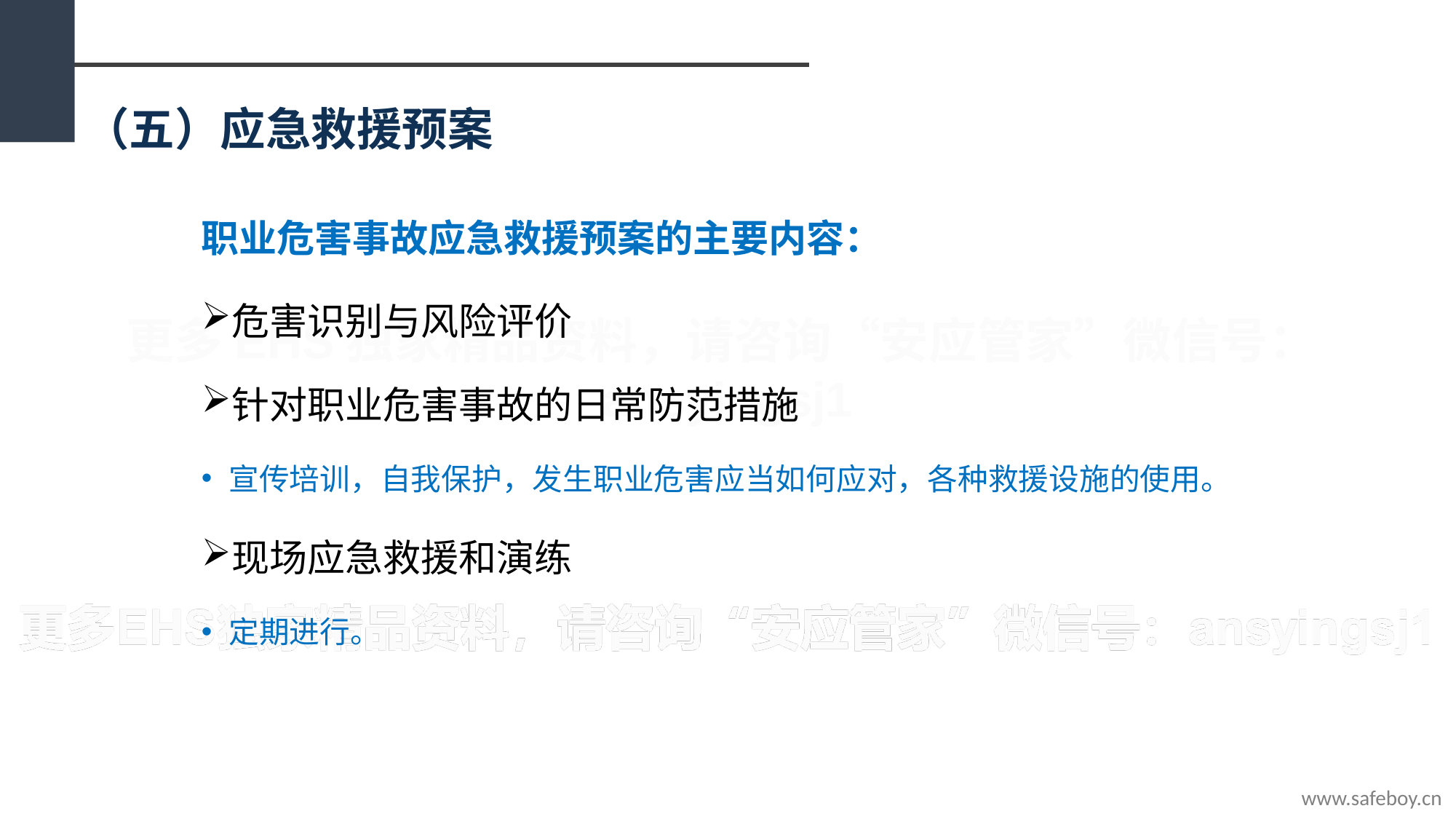

（五）应急救援预案
职业危害事故应急救援预案的主要内容：
危害识别与风险评价
针对职业危害事故的日常防范措施
宣传培训，自我保护，发生职业危害应当如何应对，各种救援设施的使用。
现场应急救援和演练
定期进行。